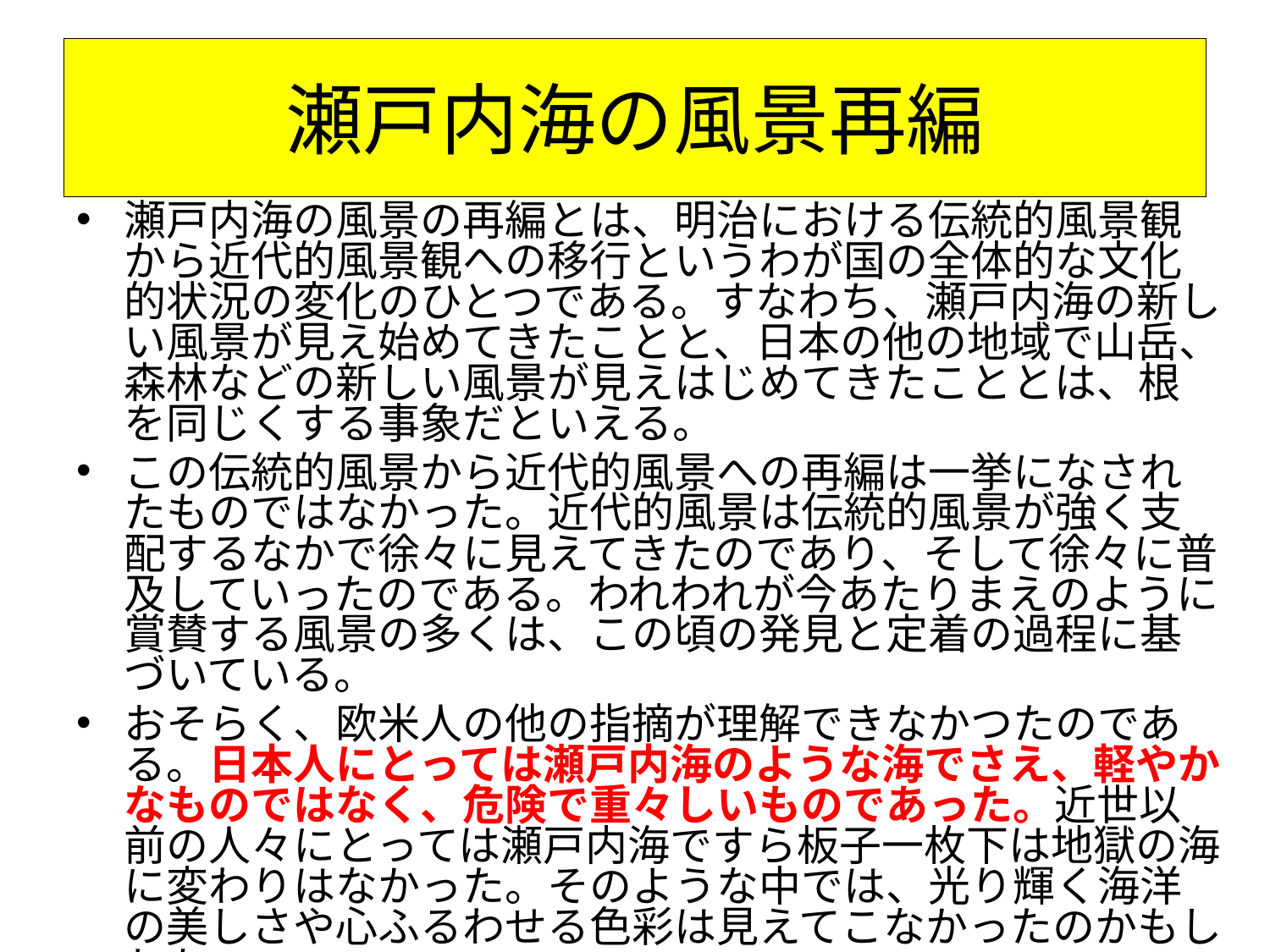

# 瀬戸内海の風景再編
瀬戸内海の風景の再編とは、明治における伝統的風景観から近代的風景観への移行というわが国の全体的な文化的状況の変化のひとつである。すなわち、瀬戸内海の新しい風景が見え始めてきたことと、日本の他の地域で山岳、森林などの新しい風景が見えはじめてきたこととは、根を同じくする事象だといえる。
この伝統的風景から近代的風景への再編は一挙になされたものではなかった。近代的風景は伝統的風景が強く支配するなかで徐々に見えてきたのであり、そして徐々に普及していったのである。われわれが今あたりまえのように賞賛する風景の多くは、この頃の発見と定着の過程に基づいている。
おそらく、欧米人の他の指摘が理解できなかつたのである。日本人にとっては瀬戸内海のような海でさえ、軽やかなものではなく、危険で重々しいものであった。近世以前の人々にとっては瀬戸内海ですら板子一枚下は地獄の海に変わりはなかった。そのような中では、光り輝く海洋の美しさや心ふるわせる色彩は見えてこなかったのかもしれない。